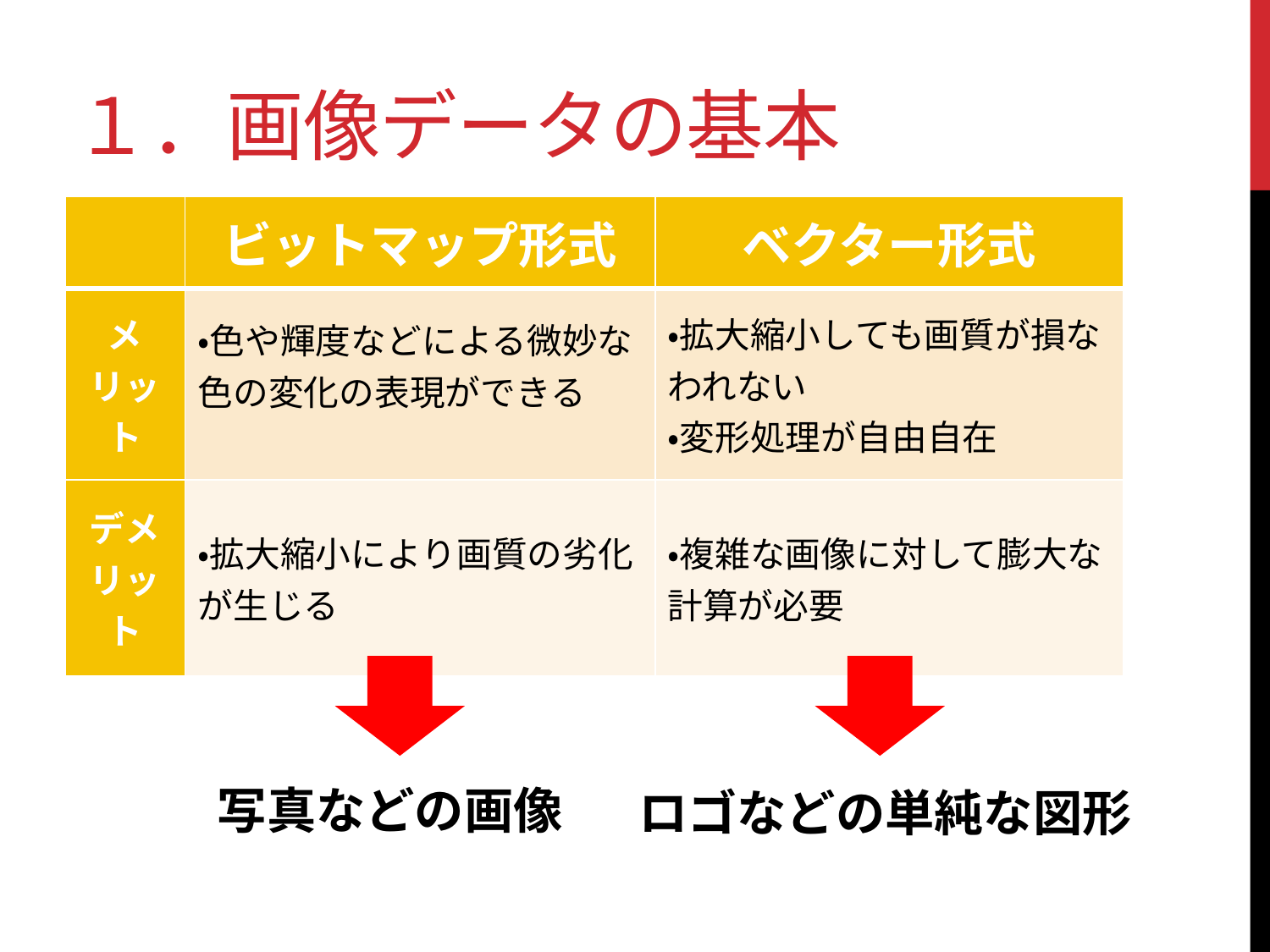

# １．画像データの基本
|  | ビットマップ形式 | ベクター形式 |
| --- | --- | --- |
| メリット | ・色や輝度などによる微妙な色の変化の表現ができる | ・拡大縮小しても画質が損なわれない ・変形処理が自由自在 |
| デメリット | ・拡大縮小により画質の劣化が生じる | ・複雑な画像に対して膨大な計算が必要 |

写真などの画像
ロゴなどの単純な図形